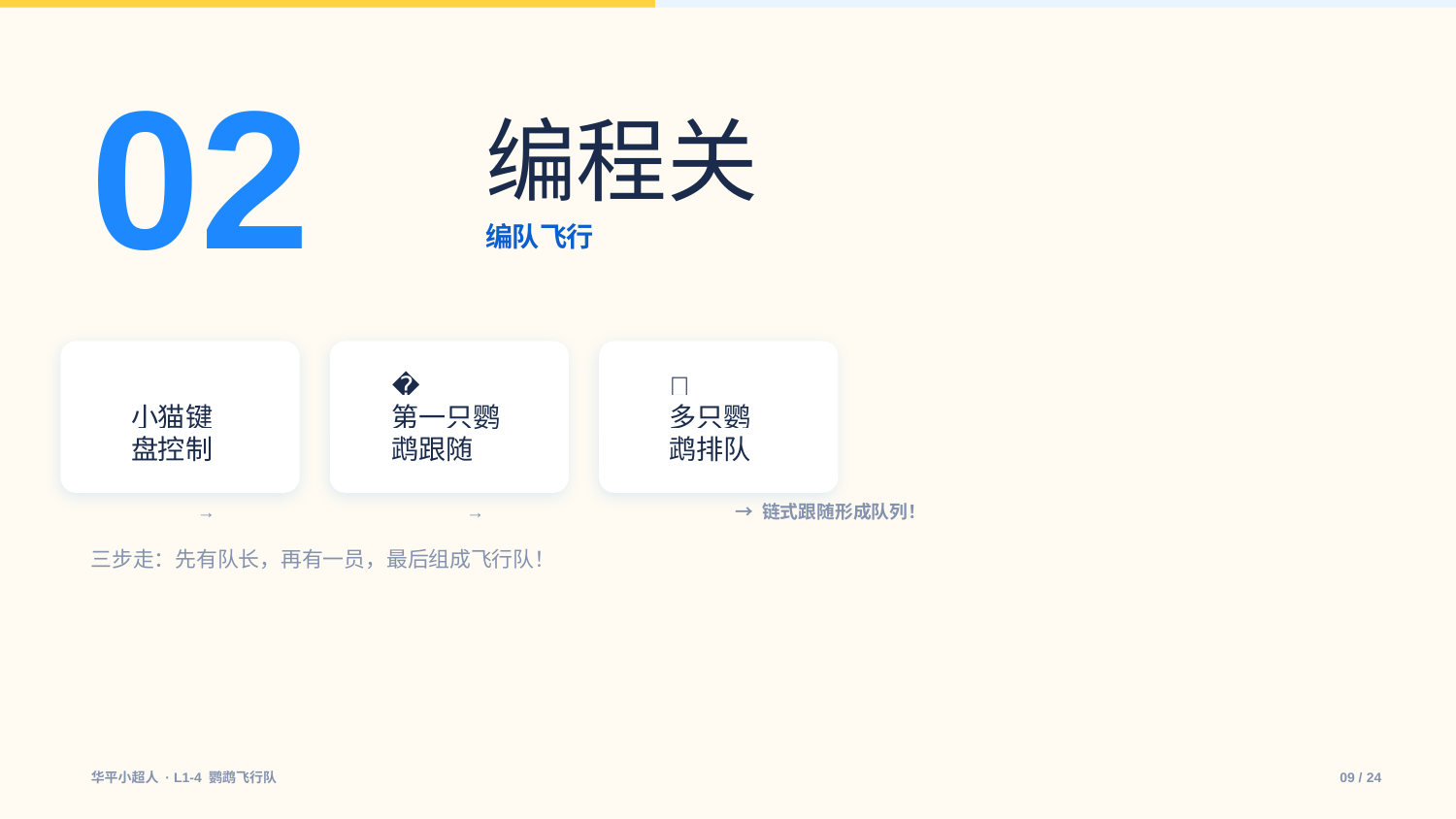

02
编程关
编队飞行

⌨️
🦜
🦜🦜
小猫键盘控制
第一只鹦鹉跟随
多只鹦鹉排队
→
→
→ 链式跟随形成队列！
三步走：先有队长，再有一员，最后组成飞行队！
华平小超人 · L1-4 鹦鹉飞行队
09 / 24